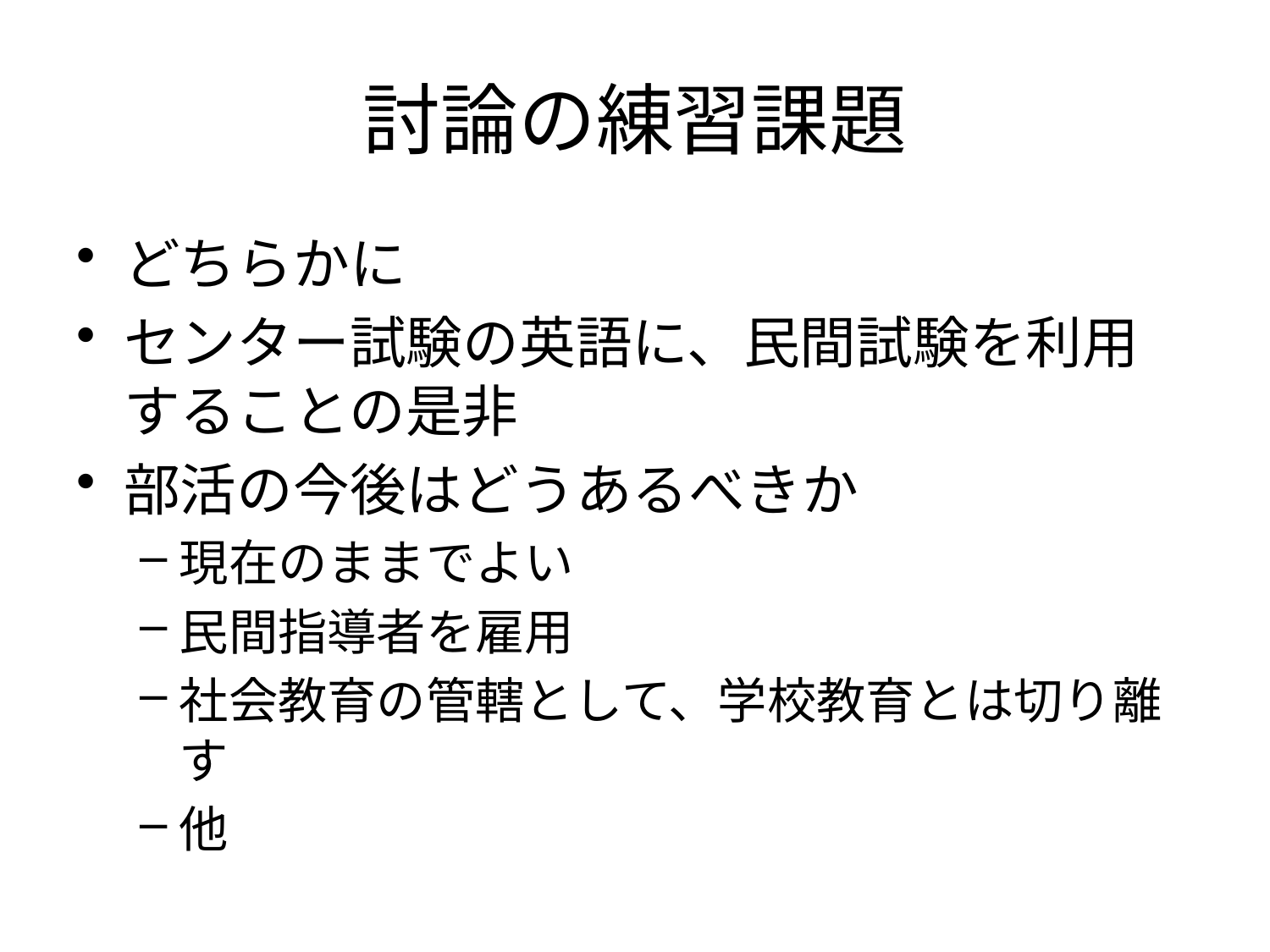

# 討論の練習課題
どちらかに
センター試験の英語に、民間試験を利用することの是非
部活の今後はどうあるべきか
現在のままでよい
民間指導者を雇用
社会教育の管轄として、学校教育とは切り離す
他